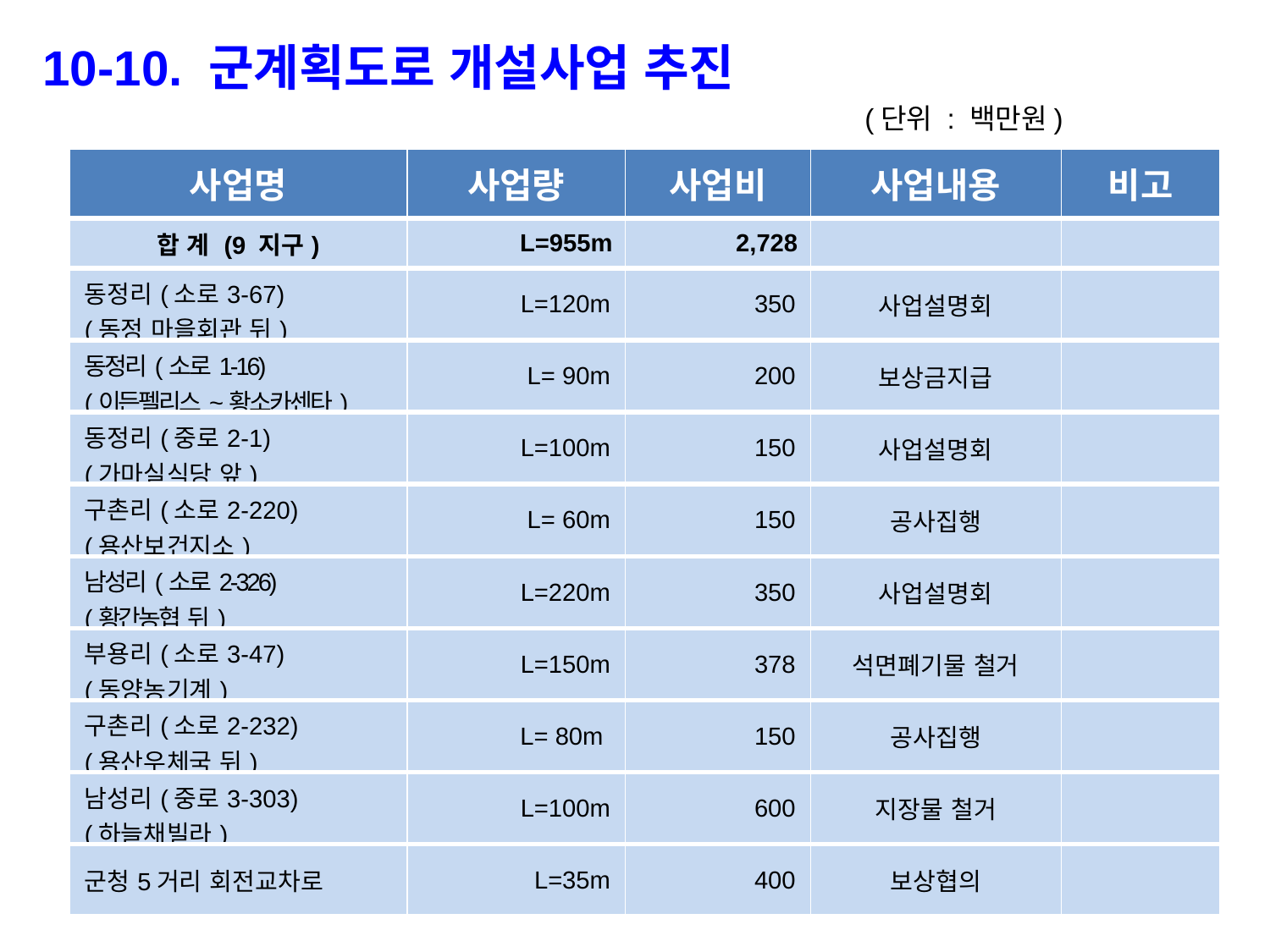

10-10. 군계획도로 개설사업 추진
                                                                                                         (단위 : 백만원)
| 사업명 | 사업량 | 사업비 | 사업내용 | 비고 |
| --- | --- | --- | --- | --- |
| 합 계 (9 지구) | L=955m | 2,728 |  |  |
| 동정리(소로3-67) (동정 마을회관 뒤) | L=120m | 350 | 사업설명회 |  |
| 동정리(소로1-16) (이든펠리스~황소카센타) | L= 90m | 200 | 보상금지급 |  |
| 동정리(중로2-1) (가마실식당 앞) | L=100m | 150 | 사업설명회 |  |
| 구촌리(소로2-220) (용산보건지소) | L= 60m | 150 | 공사집행 |  |
| 남성리(소로2-326) (황간농협 뒤) | L=220m | 350 | 사업설명회 |  |
| 부용리(소로3-47) (동양농기계) | L=150m | 378 | 석면폐기물 철거 |  |
| 구촌리(소로2-232) (용산우체국 뒤) | L= 80m | 150 | 공사집행 |  |
| 남성리(중로3-303) (하늘채빌라) | L=100m | 600 | 지장물 철거 |  |
| 군청5거리 회전교차로 | L=35m | 400 | 보상협의 |  |